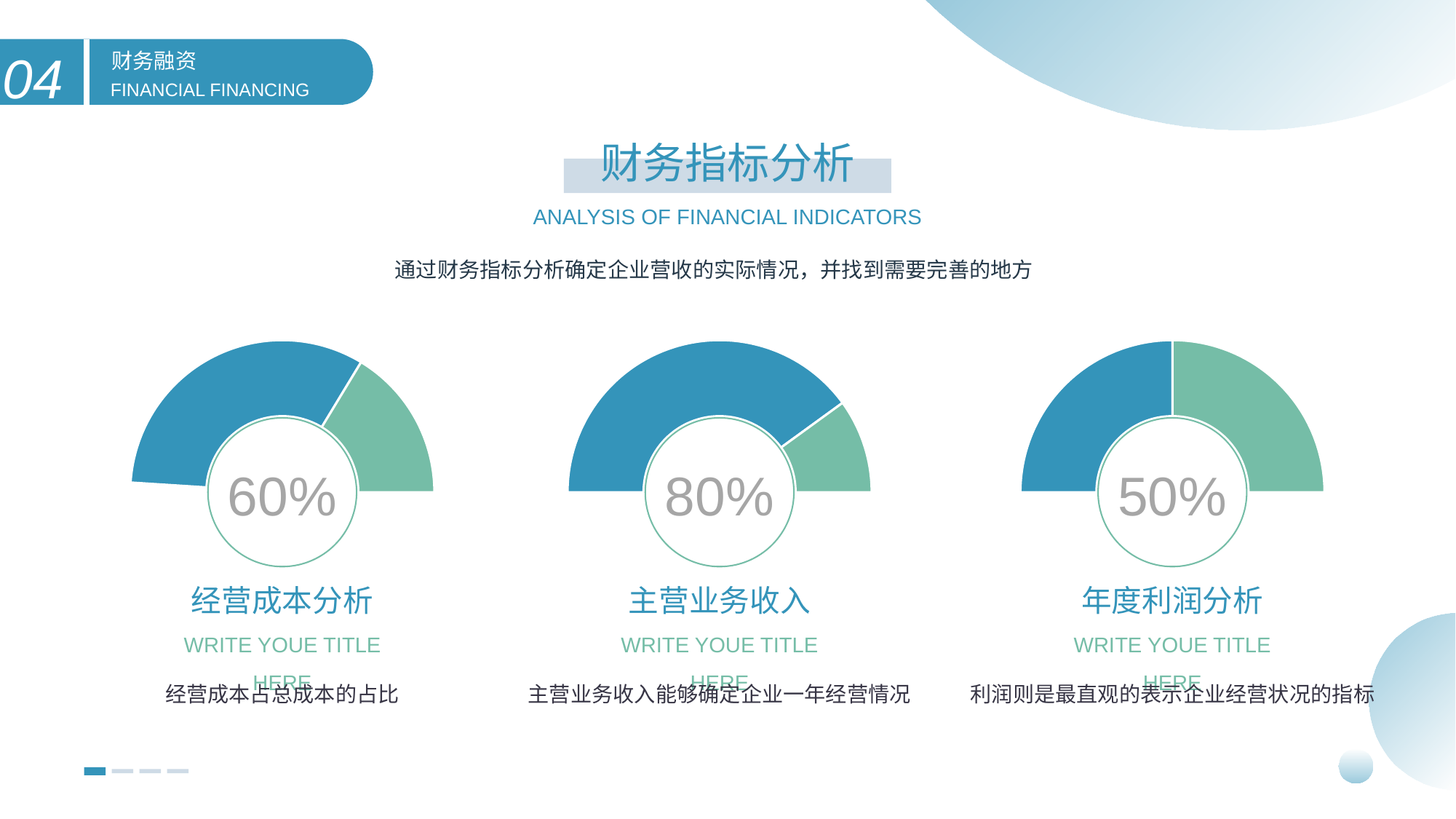

财务融资
FINANCIAL FINANCING
财务指标分析

ANALYSIS OF FINANCIAL INDICATORS
通过财务指标分析确定企业营收的实际情况，并找到需要完善的地方

### Chart

| Category | 销售额 |
|---|---|
| 第一季度 | 5.0 |
| 第二季度 | 3.2 |
| 第三季度 | 1.6 |

### Chart

| Category | 销售额 |
|---|---|
| 第一季度 | 5.0 |
| 第二季度 | 4.0 |
| 第三季度 | 1.0 |

### Chart

| Category | 销售额 |
|---|---|
| 第一季度 | 5.0 |
| 第二季度 | 2.5 |
| 第三季度 | 2.5 |

60%
80%
50%
经营成本分析
主营业务收入
年度利润分析
WRITE YOUE TITLE HERE
WRITE YOUE TITLE HERE
WRITE YOUE TITLE HERE
经营成本占总成本的占比
主营业务收入能够确定企业一年经营情况
利润则是最直观的表示企业经营状况的指标